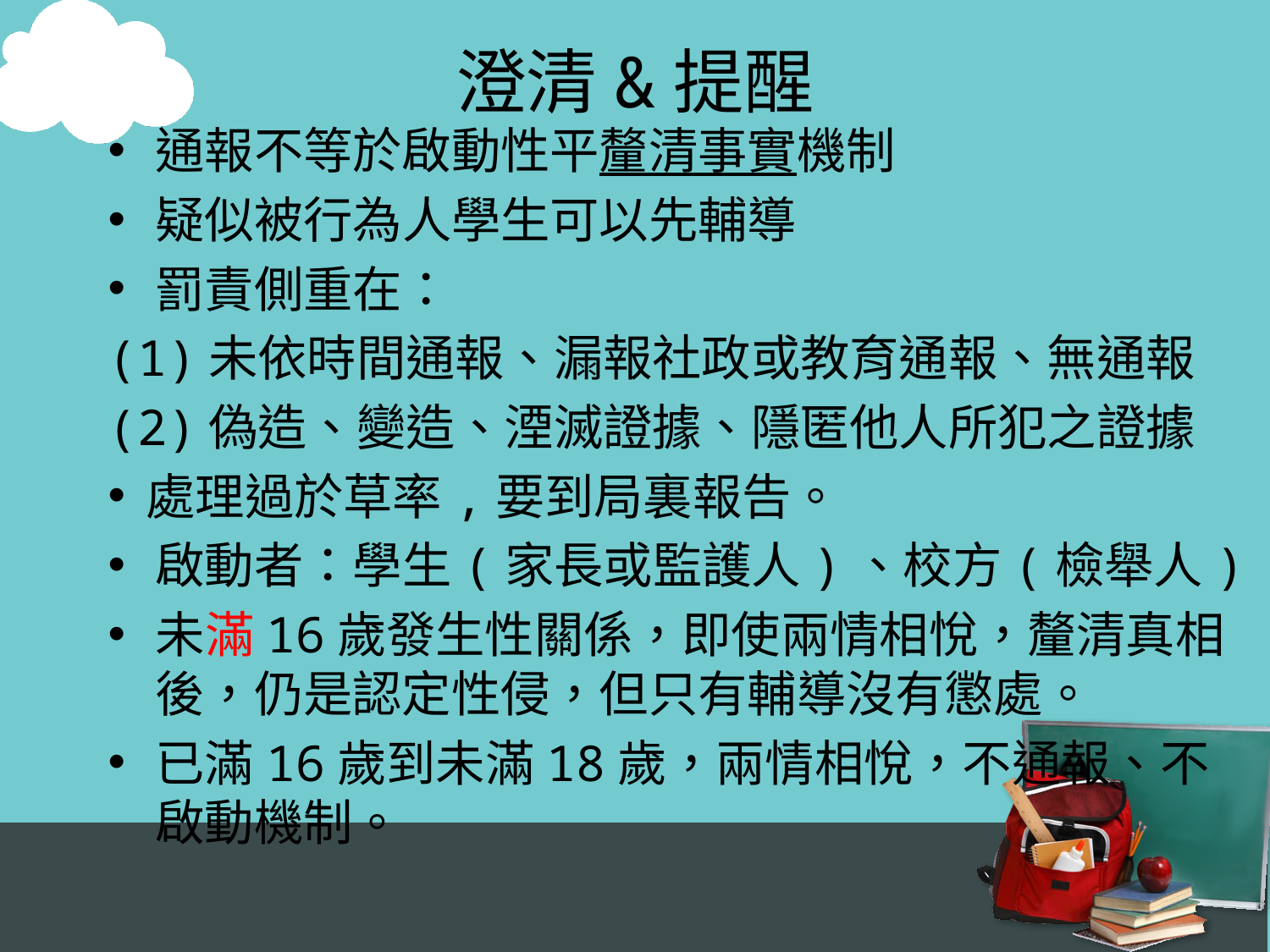

# 澄清&提醒
通報不等於啟動性平釐清事實機制
疑似被行為人學生可以先輔導
罰責側重在：
(1)未依時間通報、漏報社政或教育通報、無通報
(2)偽造、變造、湮滅證據、隱匿他人所犯之證據
處理過於草率,要到局裏報告。
啟動者：學生(家長或監護人)、校方(檢舉人)
未滿16歲發生性關係，即使兩情相悅，釐清真相後，仍是認定性侵，但只有輔導沒有懲處。
已滿16歲到未滿18歲，兩情相悅，不通報、不啟動機制。